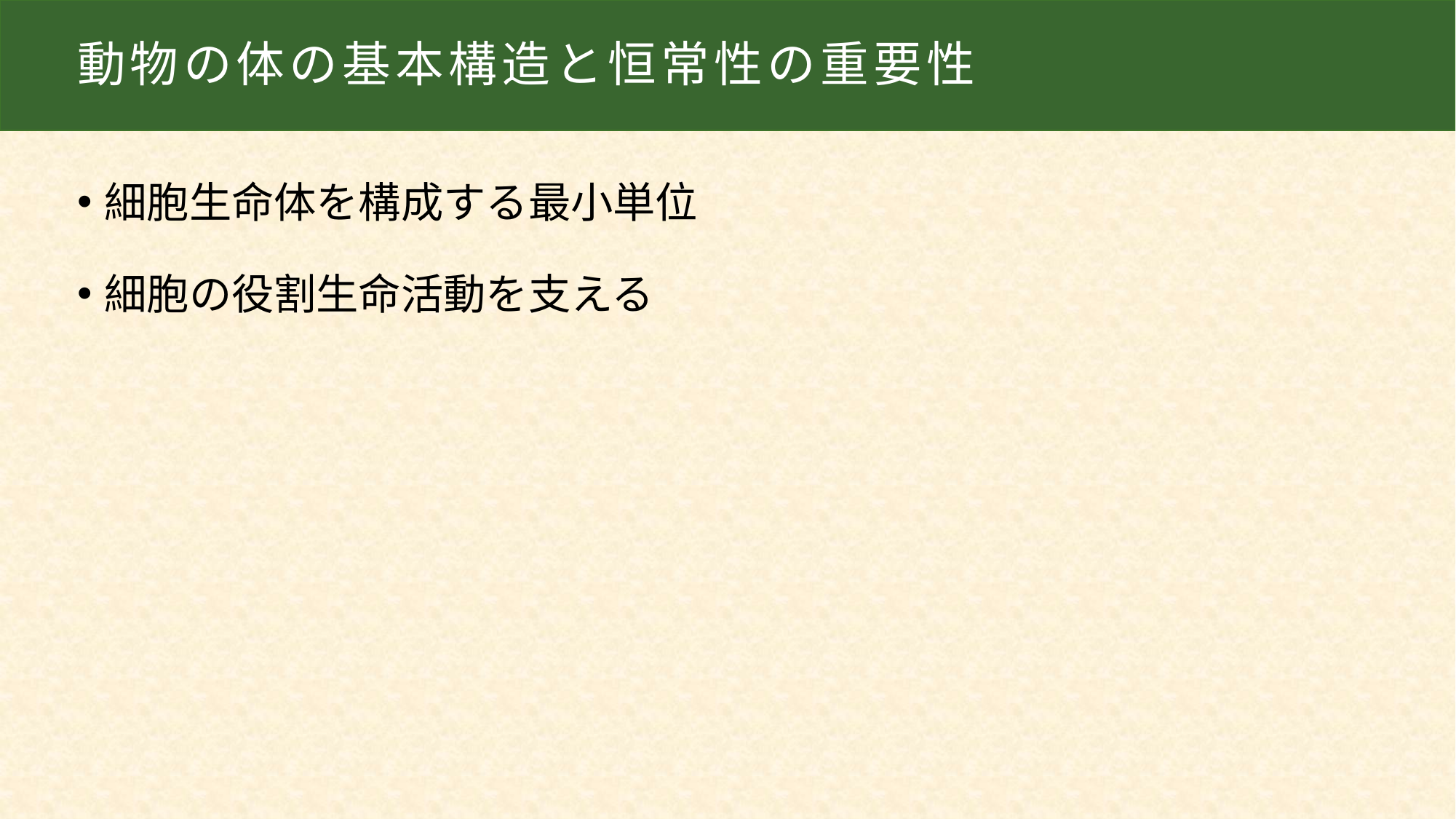

# 動物の体の基本構造と恒常性の重要性
細胞生命体を構成する最小単位
細胞の役割生命活動を支える